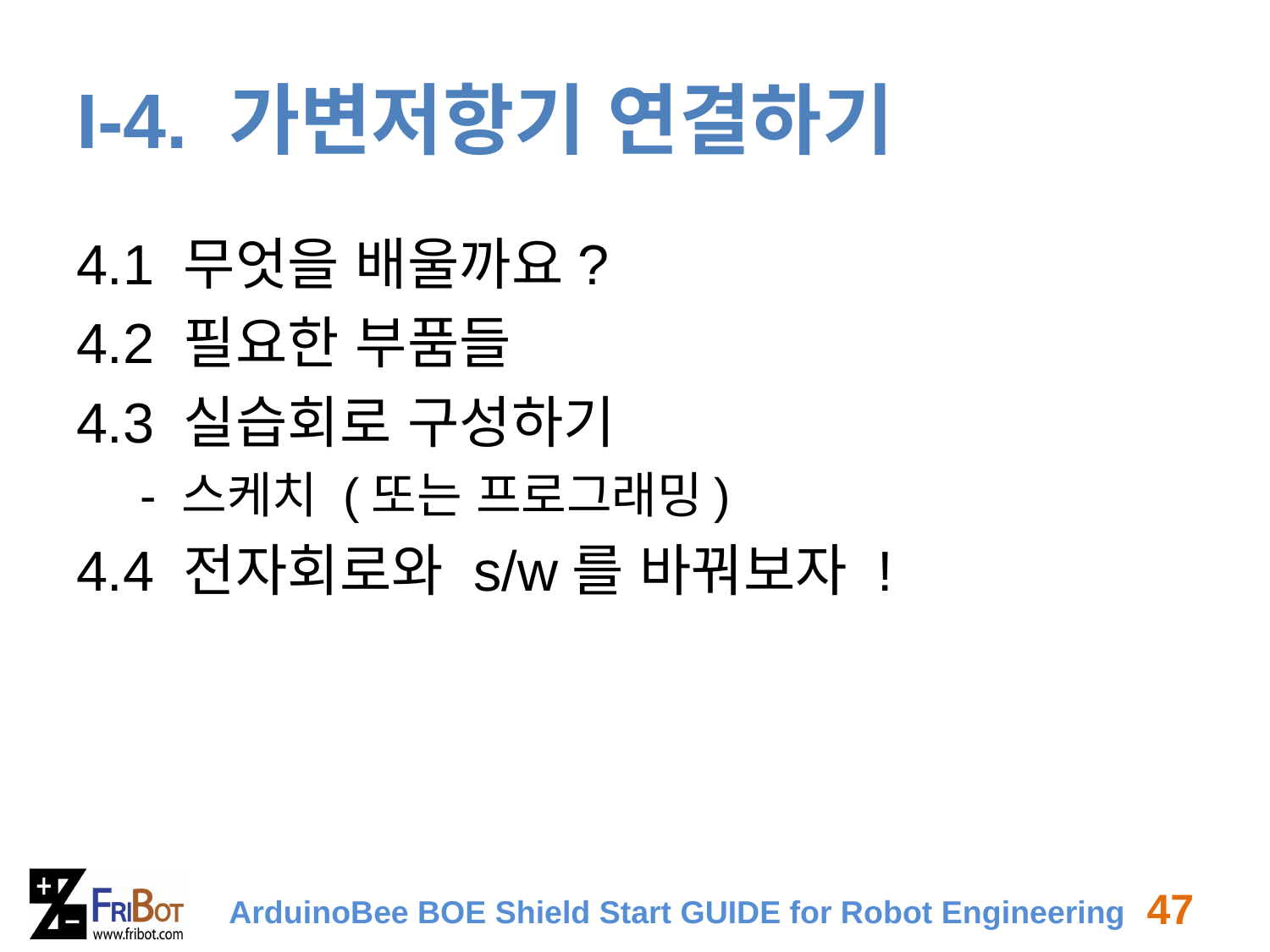

# I-4. 가변저항기 연결하기
4.1 무엇을 배울까요?
4.2 필요한 부품들
4.3 실습회로 구성하기
- 스케치 (또는 프로그래밍)
4.4 전자회로와 s/w를 바꿔보자 !

47